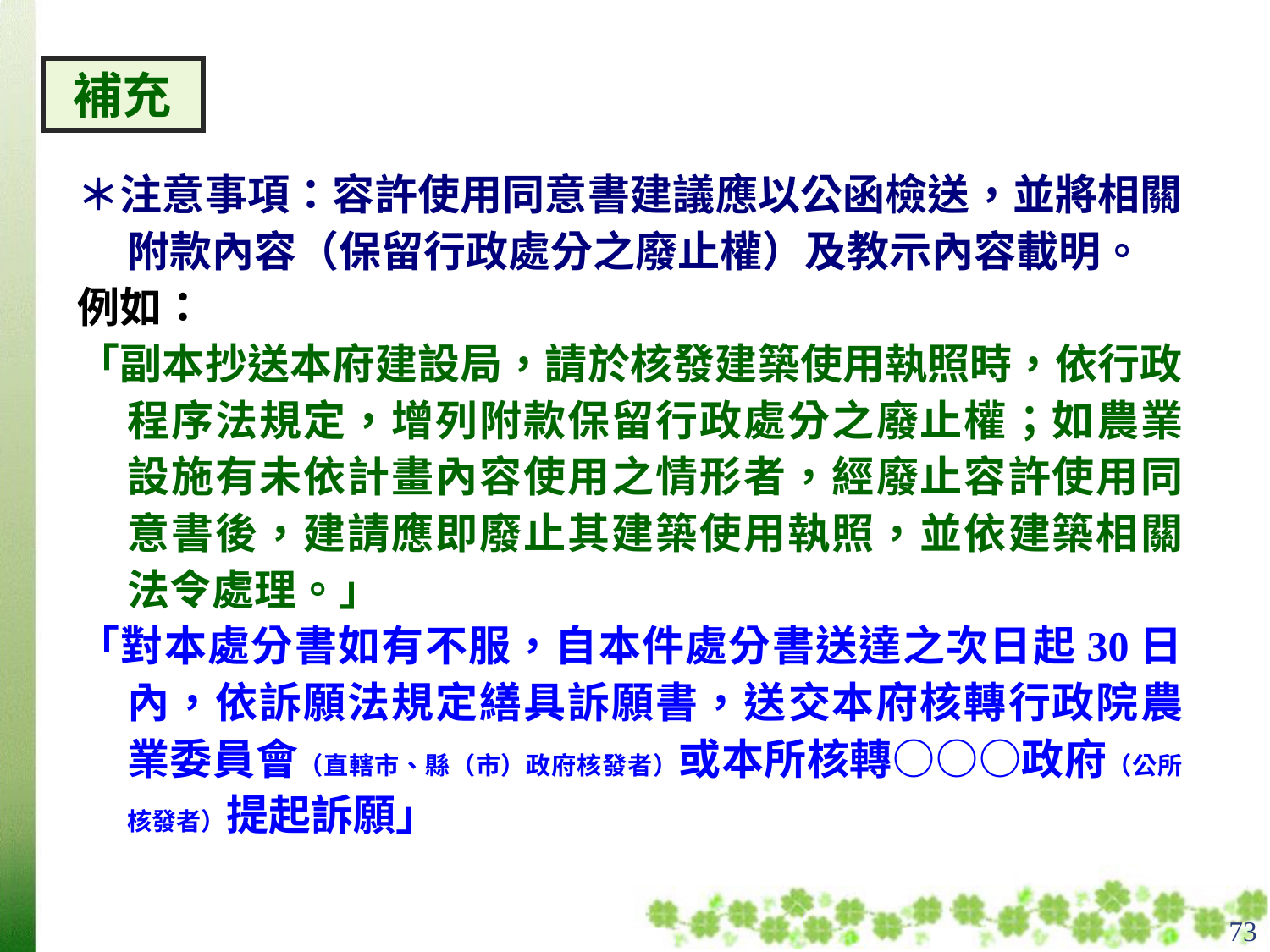

補充
＊注意事項：容許使用同意書建議應以公函檢送，並將相關附款內容（保留行政處分之廢止權）及教示內容載明。
例如：
「副本抄送本府建設局，請於核發建築使用執照時，依行政程序法規定，增列附款保留行政處分之廢止權；如農業設施有未依計畫內容使用之情形者，經廢止容許使用同意書後，建請應即廢止其建築使用執照，並依建築相關法令處理。」
「對本處分書如有不服，自本件處分書送達之次日起30日內，依訴願法規定繕具訴願書，送交本府核轉行政院農業委員會（直轄市、縣（市）政府核發者）或本所核轉○○○政府（公所核發者）提起訴願」
73